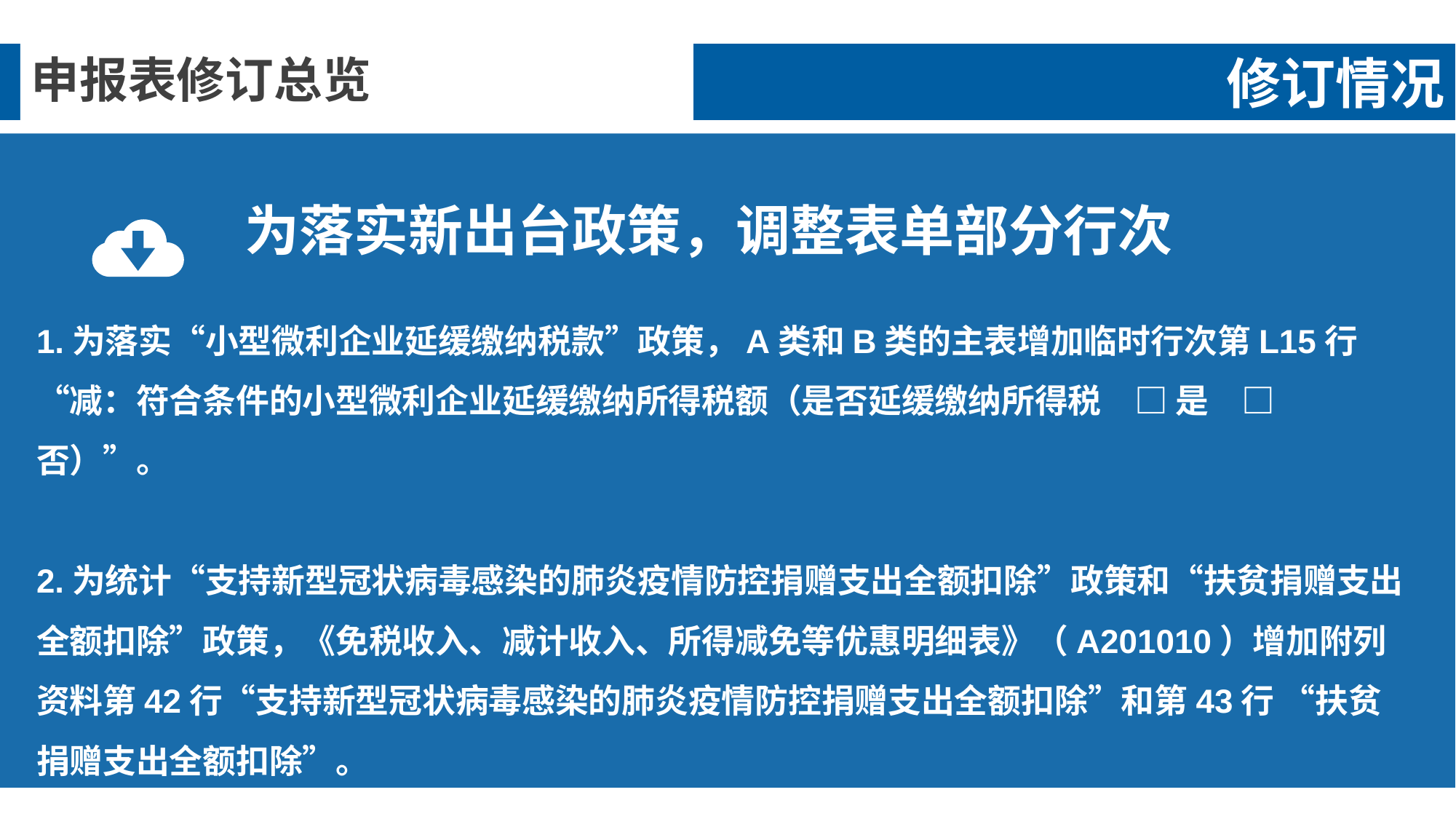

修订情况
申报表调整思路及主要内容
申报表修订总览

为落实新出台政策，调整表单部分行次
e7d195523061f1c062df869295d8a0a11120349891c27003D2E1C84926AC27B998C4E6DB32CFD86673C8A95AFDAA40B3D72EE1B14BA0CD5ADF6A90DFBF7FD9C4343ADB56E206D0753FACD027C6C9A50526FC4BD1306CADB56A7DBAA1512074E625C97B5E431F2D57A54ED664165DA2BB31E6597E2FE6339A12FD001F8FF7F47DE2221DE1CAD53B509893BF37E2E11D08

1.为落实“小型微利企业延缓缴纳税款”政策，A类和B类的主表增加临时行次第L15行“减：符合条件的小型微利企业延缓缴纳所得税额（是否延缓缴纳所得税　□ 是　□ 否）”。

2.为统计“支持新型冠状病毒感染的肺炎疫情防控捐赠支出全额扣除”政策和“扶贫捐赠支出全额扣除”政策，《免税收入、减计收入、所得减免等优惠明细表》（A201010）增加附列资料第42行“支持新型冠状病毒感染的肺炎疫情防控捐赠支出全额扣除”和第43行 “扶贫捐赠支出全额扣除”。